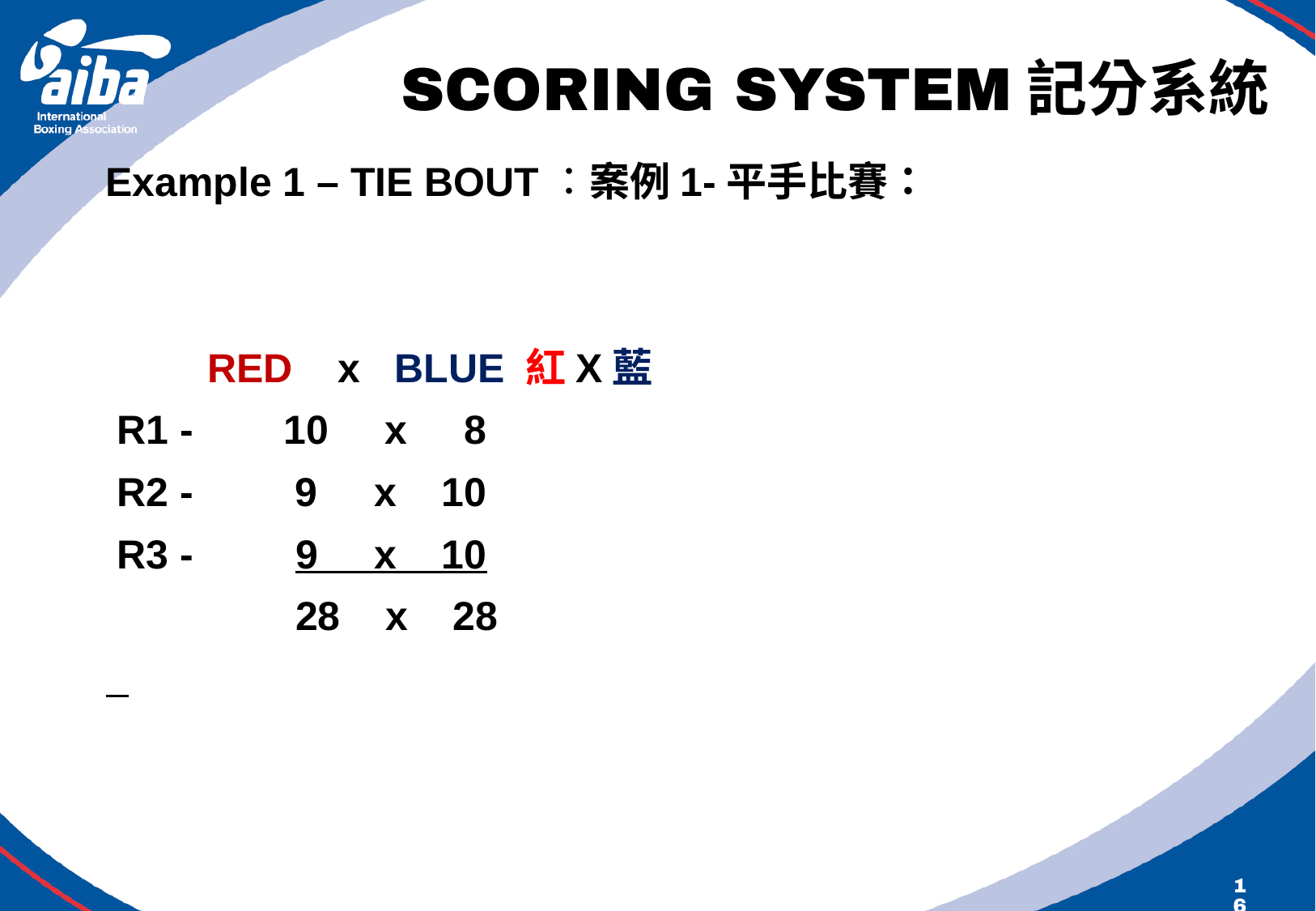

# SCORING SYSTEM記分系統
Example 1 – TIE BOUT：案例1-平手比賽：

         RED    x   BLUE 紅X藍
 R1 - 	 10     x     8
 R2 - 	  9     x    10
 R3 - 	  9     x    10
		  28    x    28

168